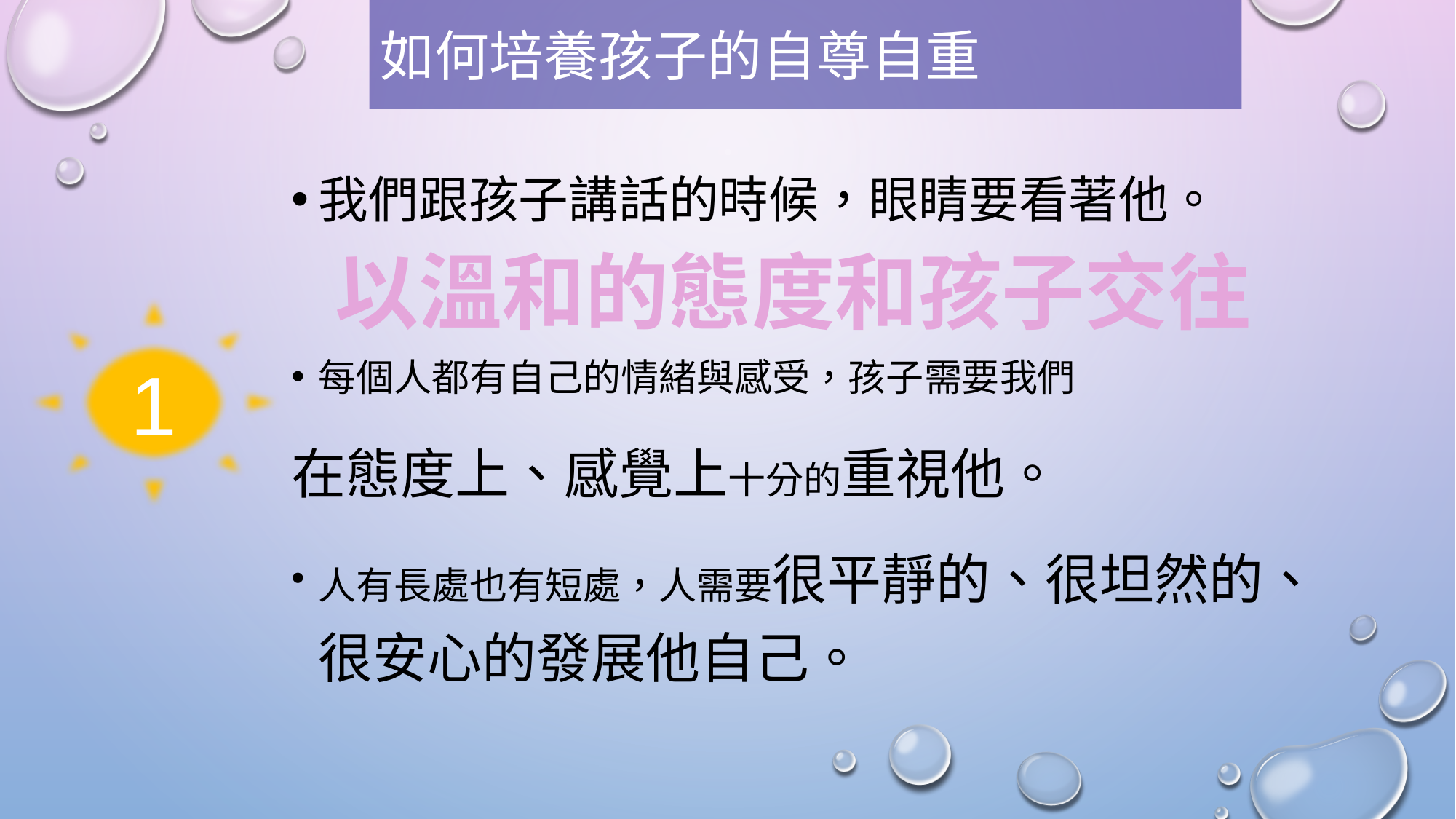

如何培養孩子的自尊自重

我們跟孩子講話的時候，眼睛要看著他。

每個人都有自己的情緒與感受，孩子需要我們
在態度上、感覺上十分的重視他。
人有長處也有短處，人需要很平靜的、很坦然的、很安心的發展他自己。
# 以溫和的態度和孩子交往
1